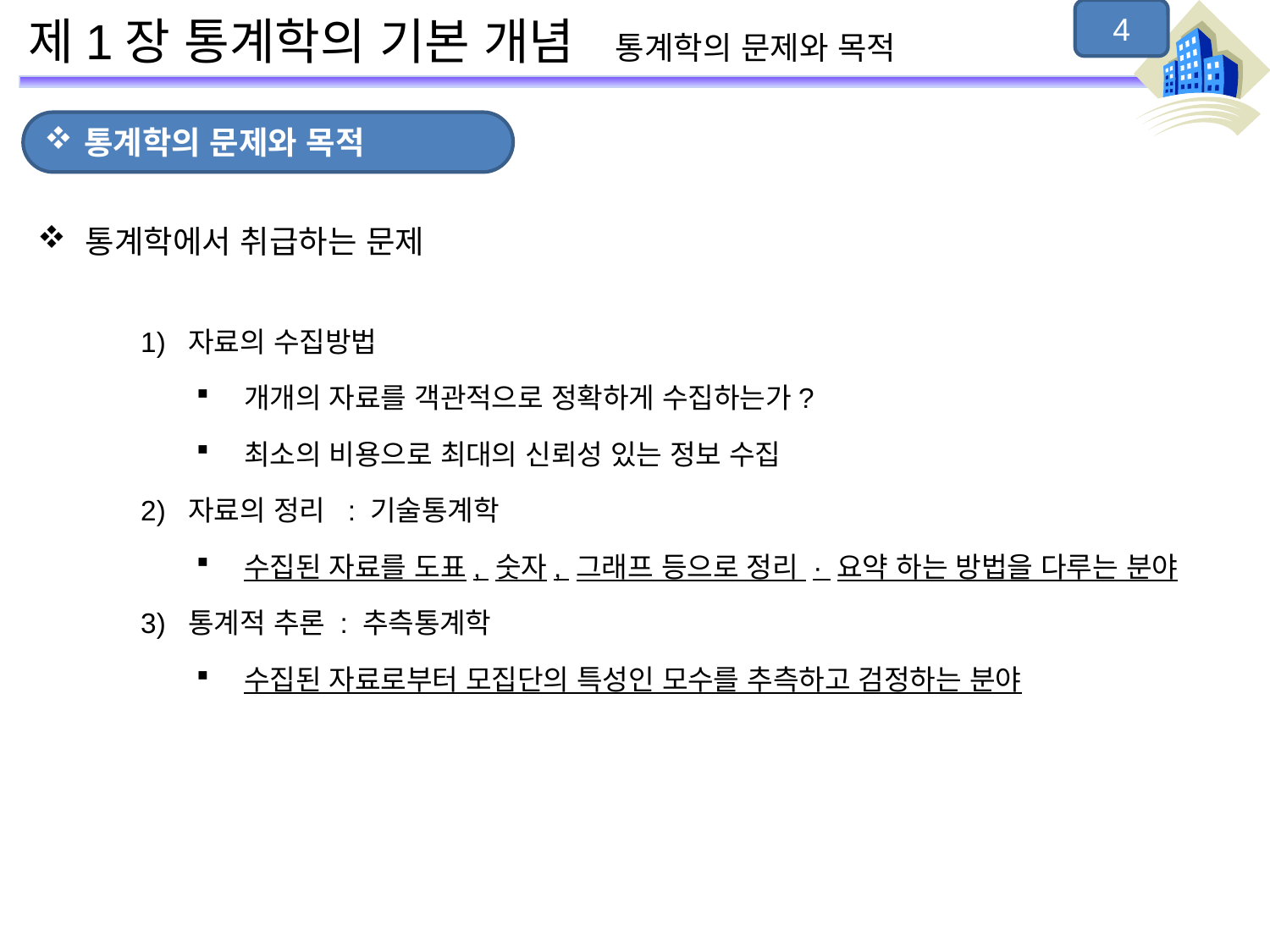

4
# 제1장 통계학의 기본 개념   통계학의 문제와 목적
통계학의 문제와 목적
통계학에서 취급하는 문제

자료의 수집방법
개개의 자료를 객관적으로 정확하게 수집하는가?
최소의 비용으로 최대의 신뢰성 있는 정보 수집
자료의 정리  : 기술통계학
수집된 자료를 도표, 숫자, 그래프 등으로 정리 · 요약 하는 방법을 다루는 분야
통계적 추론 : 추측통계학
수집된 자료로부터 모집단의 특성인 모수를 추측하고 검정하는 분야